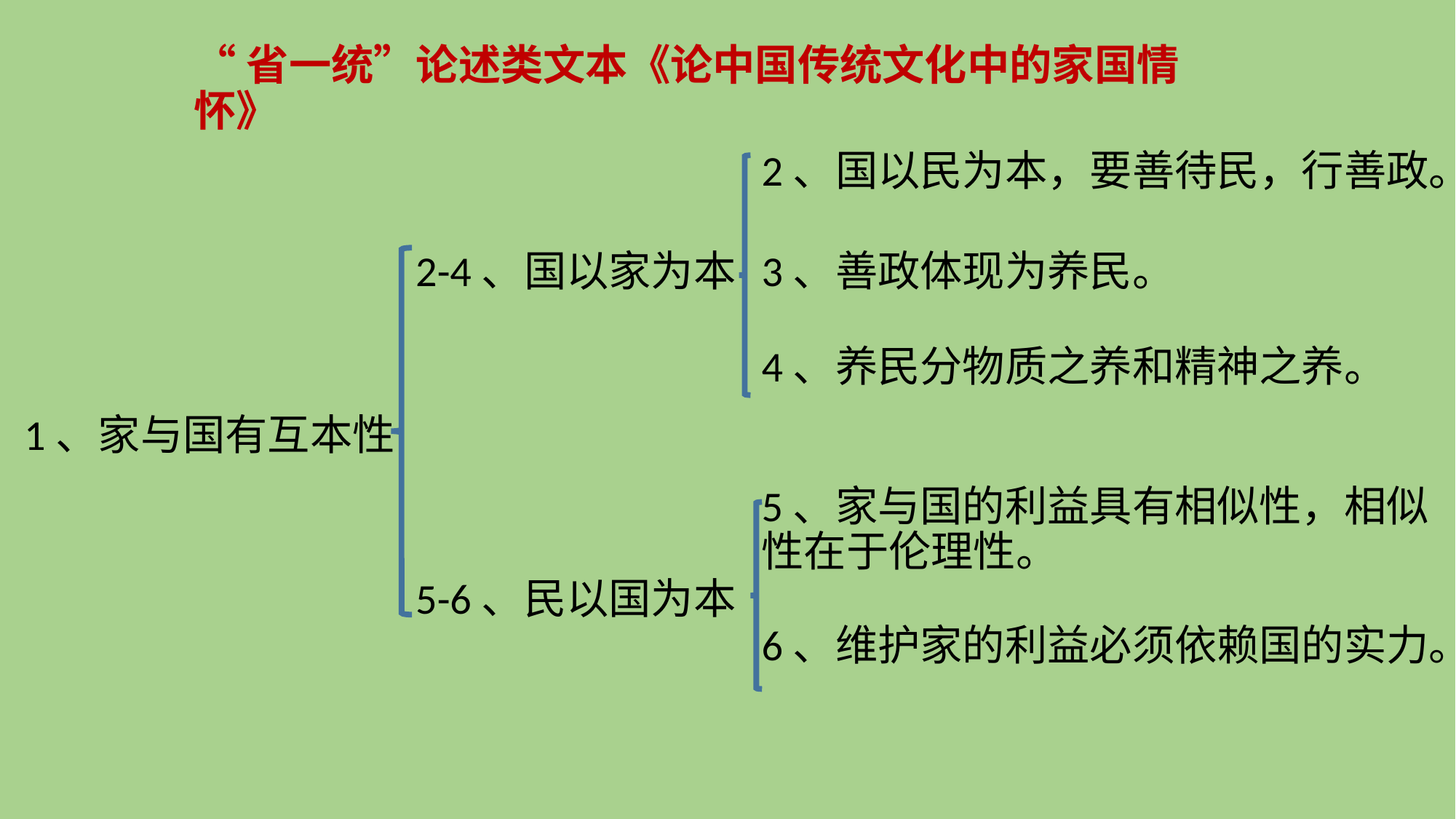

“省一统”论述类文本《论中国传统文化中的家国情怀》
2、国以民为本，要善待民，行善政。

2-4、国以家为本
3、善政体现为养民。

4、养民分物质之养和精神之养。
1、家与国有互本性
5、家与国的利益具有相似性，相似性在于伦理性。

5-6、民以国为本
6、维护家的利益必须依赖国的实力。